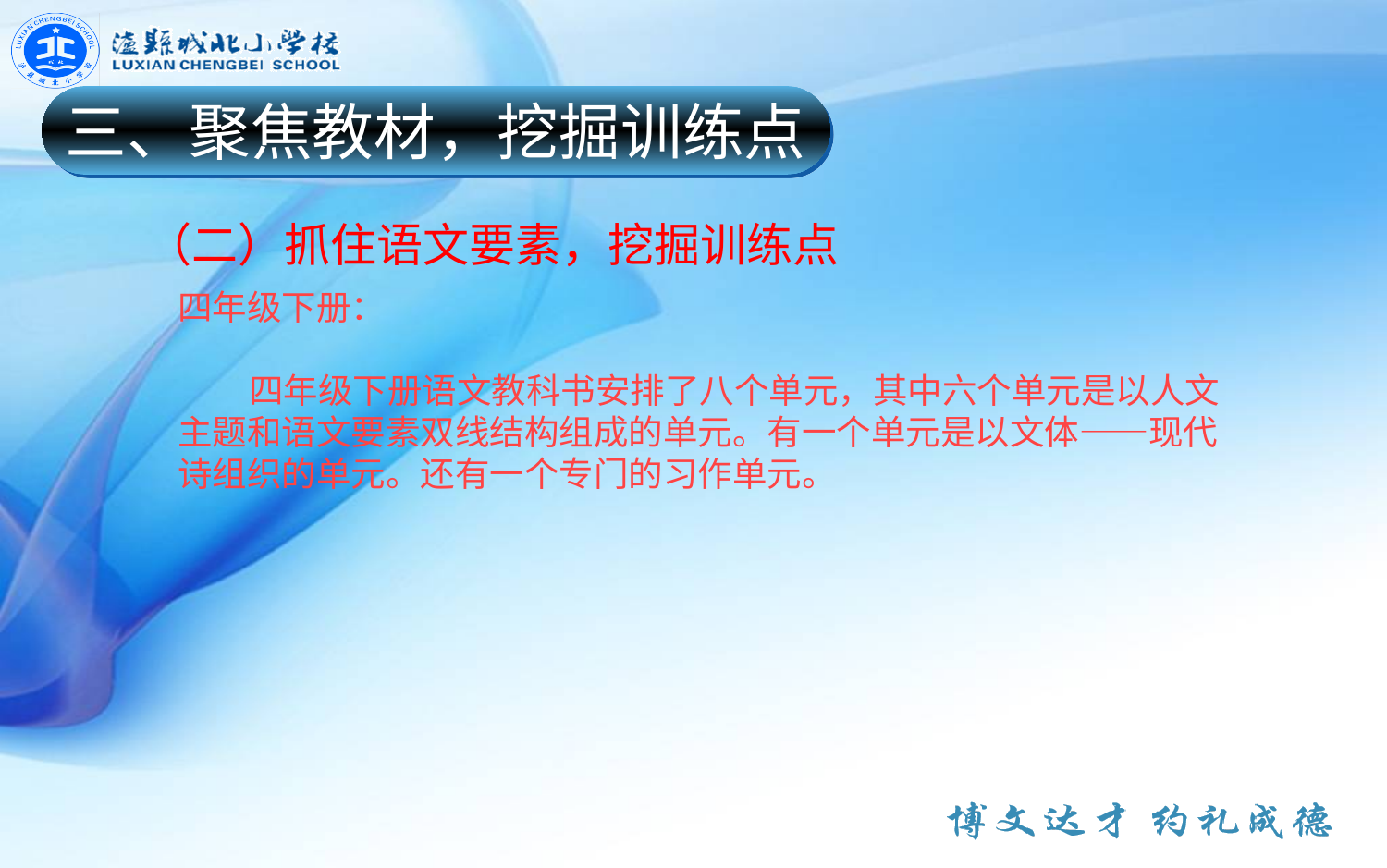

三、聚焦教材，挖掘训练点
     （二）抓住语文要素，挖掘训练点

四年级下册：

        四年级下册语文教科书安排了八个单元，其中六个单元是以人文主题和语文要素双线结构组成的单元。有一个单元是以文体——现代诗组织的单元。还有一个专门的习作单元。